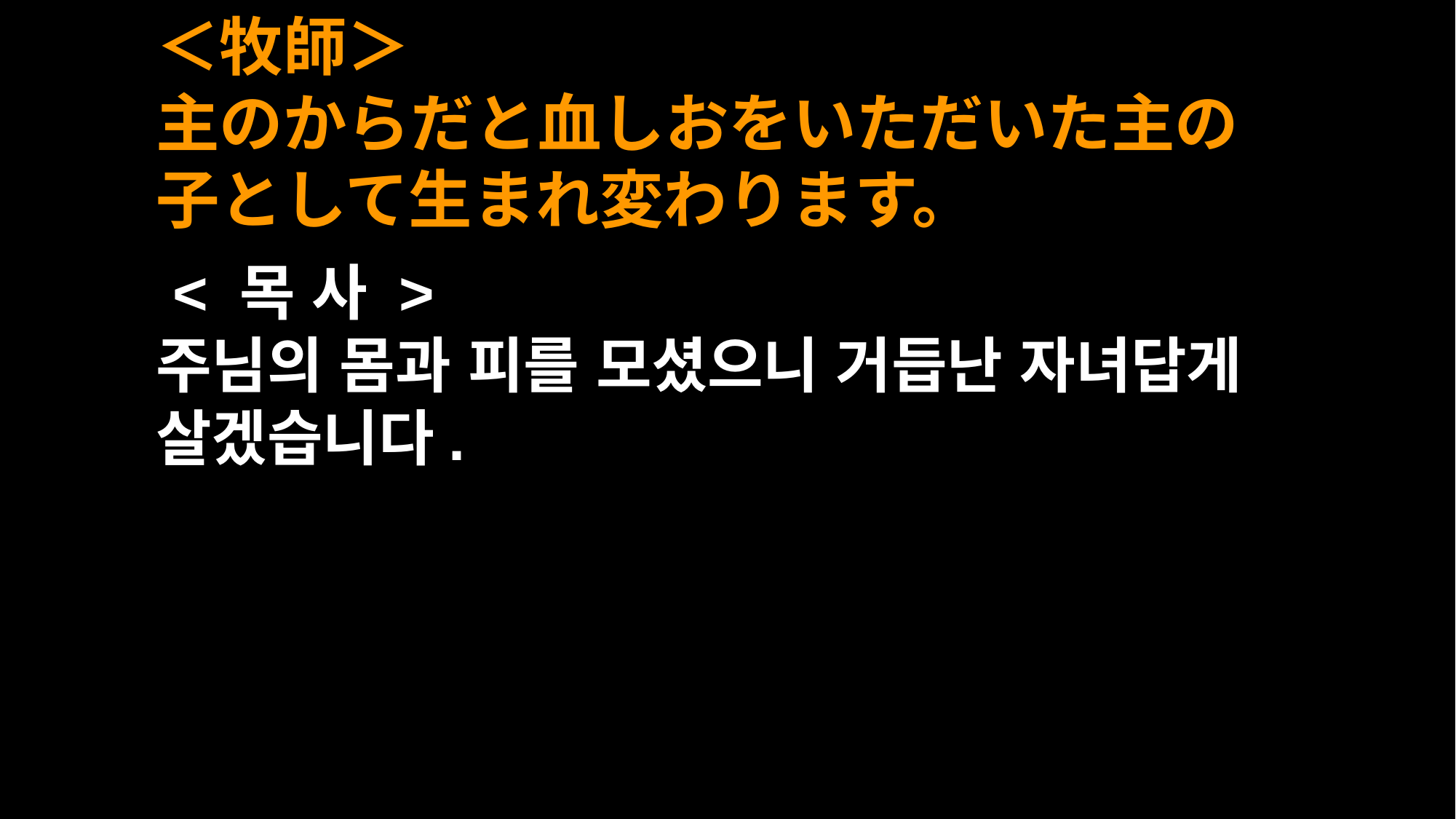

＜牧師＞
主のからだと血しおをいただいた主の子として生まれ変わります。

 < 목 사 >
주님의 몸과 피를 모셨으니 거듭난 자녀답게 살겠습니다.